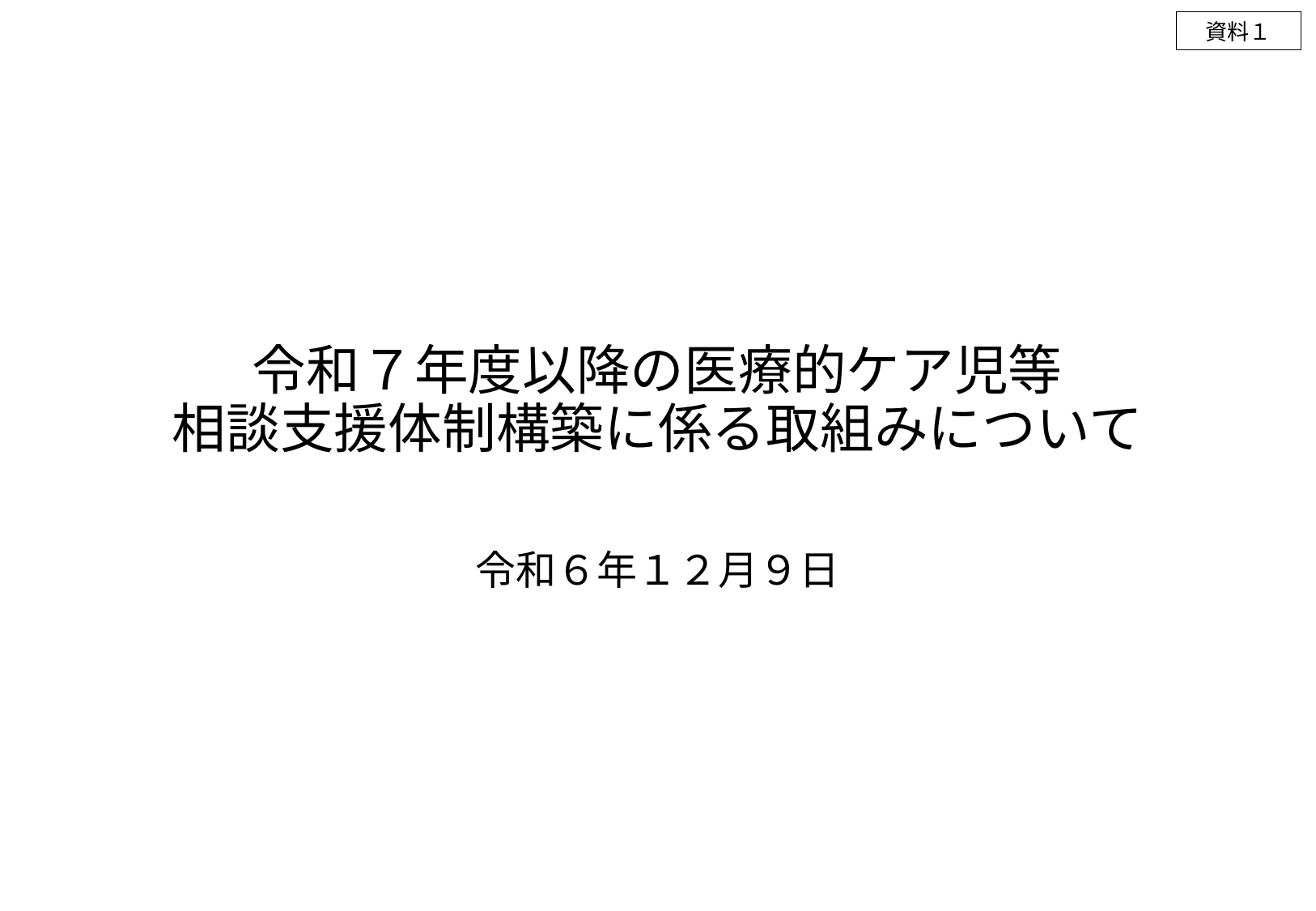

資料１
# 令和７年度以降の医療的ケア児等 相談支援体制構築に係る取組みについて

令和６年１２月９日